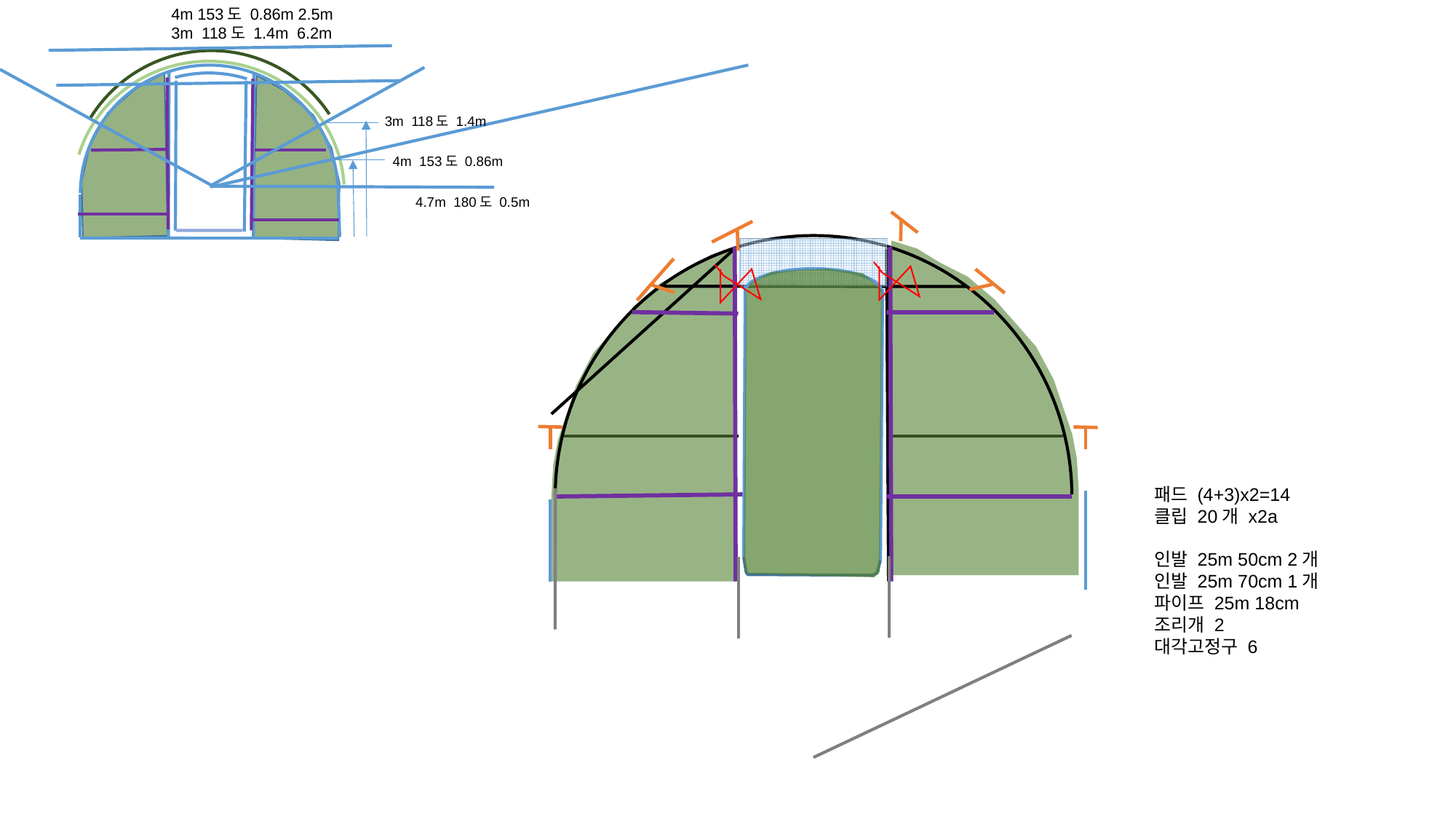

4m 153도 0.86m 2.5m
3m  118도 1.4m  6.2m

3m  118도 1.4m
4m  153도 0.86m
4.7m  180도 0.5m

패드 (4+3)x2=14
클립 20개 x2a

인발 25m 50cm 2개
인발 25m 70cm 1개
파이프 25m 18cm
조리개 2
대각고정구 6